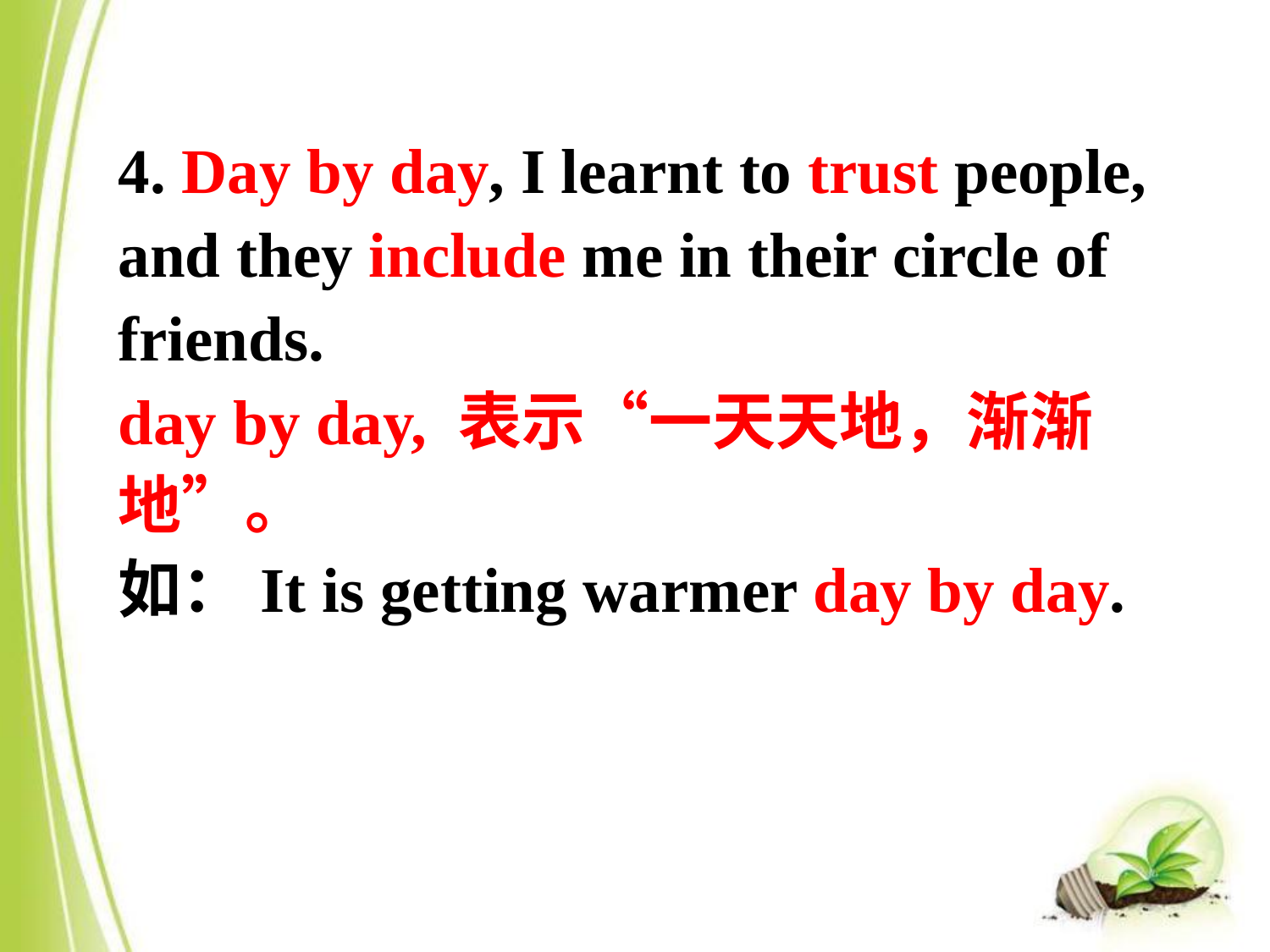

4. Day by day, I learnt to trust people, and they include me in their circle of friends.
day by day, 表示“一天天地，渐渐地”。
如：It is getting warmer day by day.